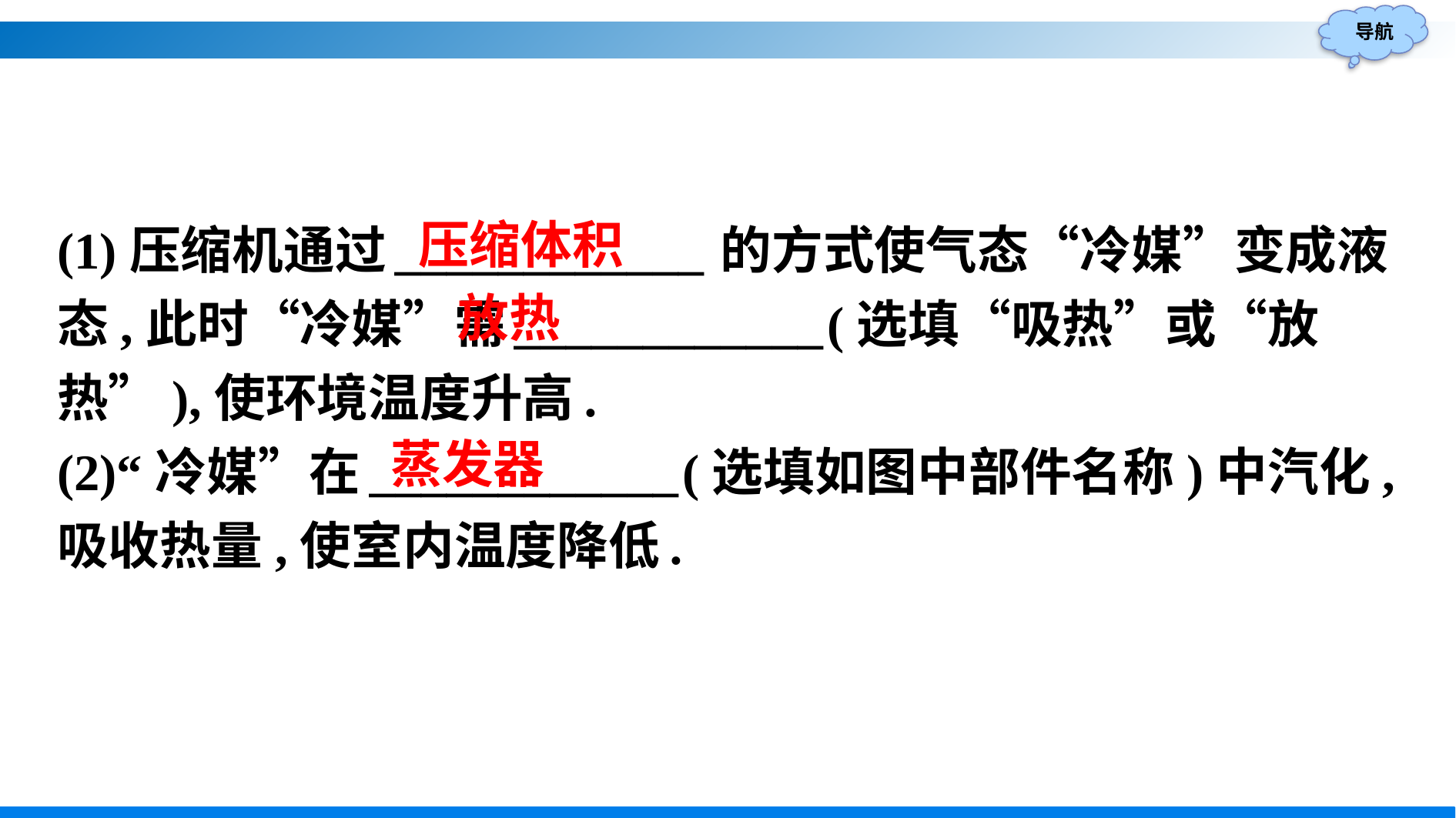

(1)压缩机通过____________的方式使气态“冷媒”变成液态,此时“冷媒”需____________(选填“吸热”或“放热”),使环境温度升高.
(2)“冷媒”在____________(选填如图中部件名称)中汽化,吸收热量,使室内温度降低.
压缩体积
放热
蒸发器